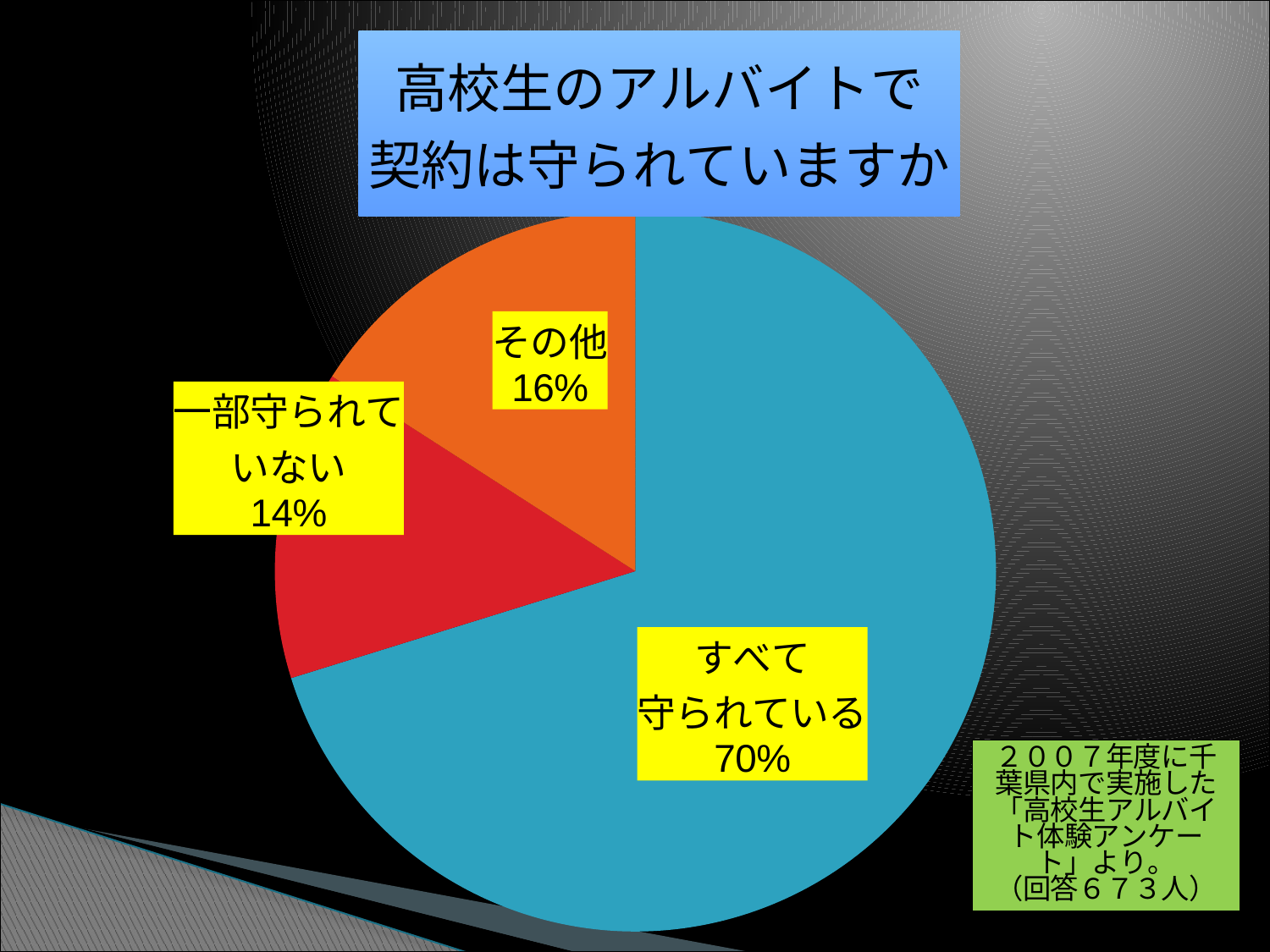

### Chart: 高校生のアルバイトで
契約は守られていますか

| Category |  |
|---|---|
| すべて守られている | 278.0 |
| 一部守られていない | 55.0 |
| その他 | 63.0 |